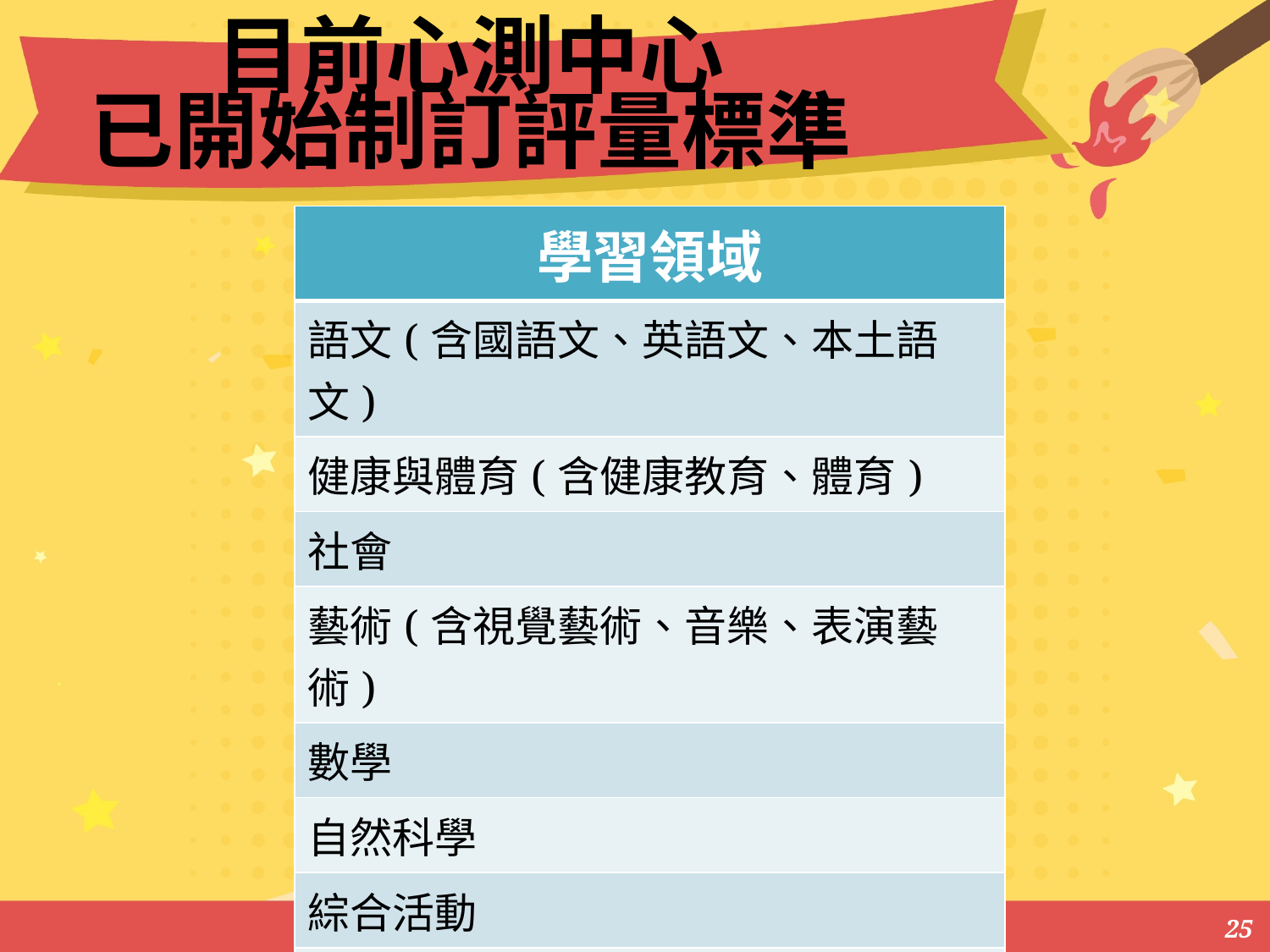

# 目前心測中心 已開始制訂評量標準
| 學習領域 |
| --- |
| 語文(含國語文、英語文、本土語文) |
| 健康與體育(含健康教育、體育) |
| 社會 |
| 藝術(含視覺藝術、音樂、表演藝術) |
| 數學 |
| 自然科學 |
| 綜合活動 |
| 生活課程 |
25